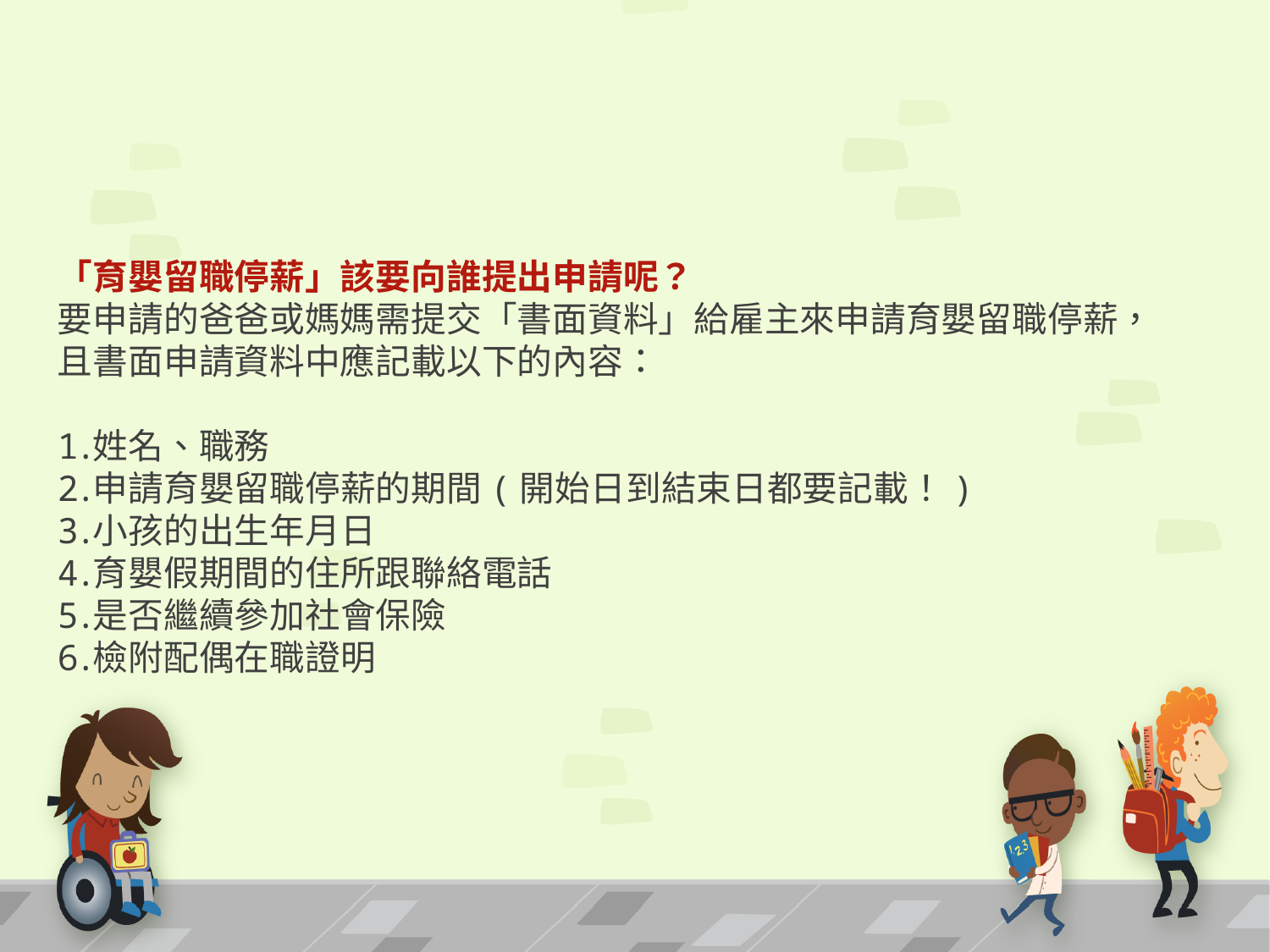

「育嬰留職停薪」該要向誰提出申請呢？
要申請的爸爸或媽媽需提交「書面資料」給雇主來申請育嬰留職停薪，
且書面申請資料中應記載以下的內容：

姓名、職務
申請育嬰留職停薪的期間(開始日到結束日都要記載！)
小孩的出生年月日
育嬰假期間的住所跟聯絡電話
是否繼續參加社會保險
檢附配偶在職證明